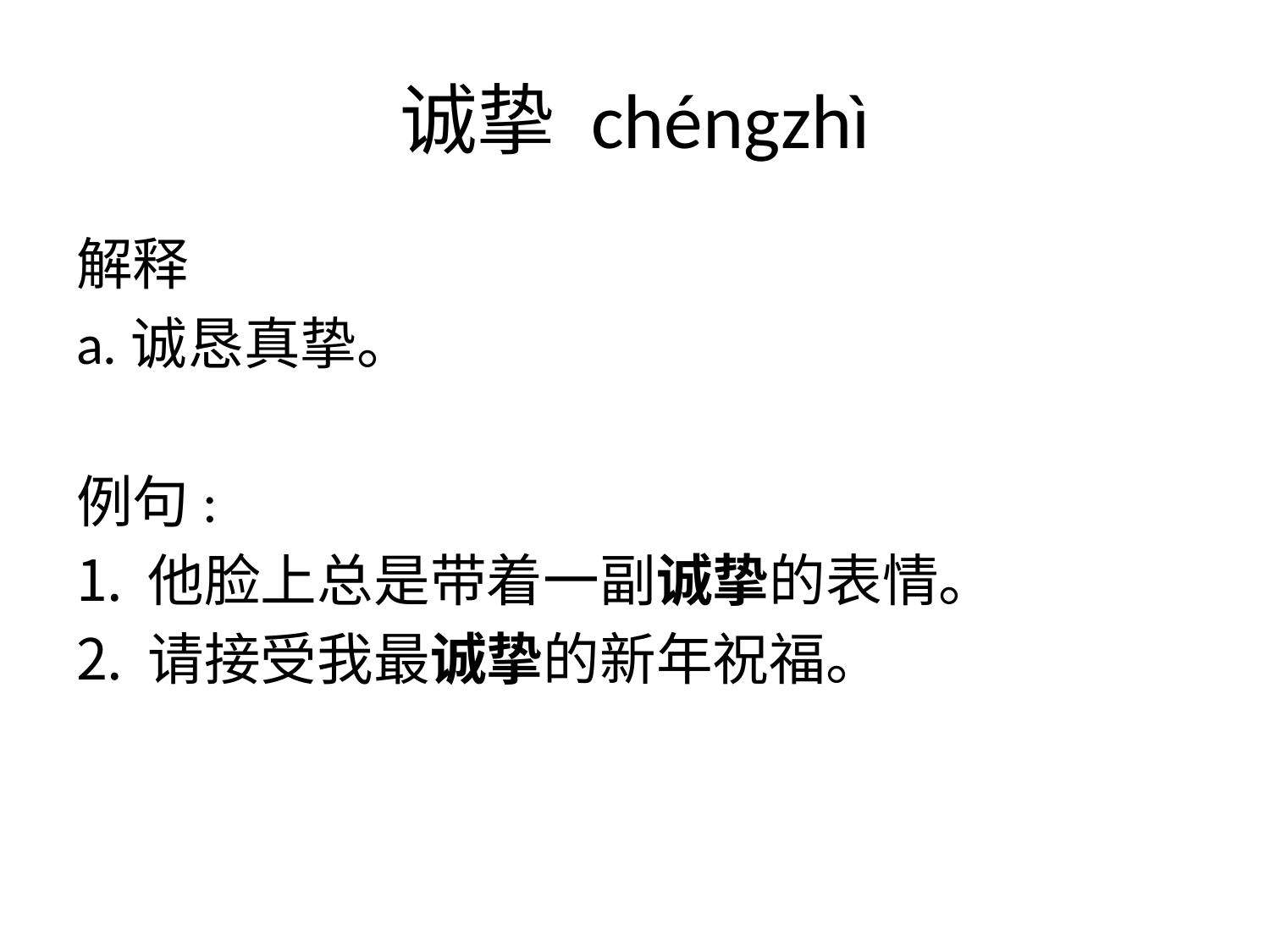

# 诚挚 chéngzhì
解释
a.诚恳真挚。

例句:
他脸上总是带着一副诚挚的表情。
请接受我最诚挚的新年祝福。